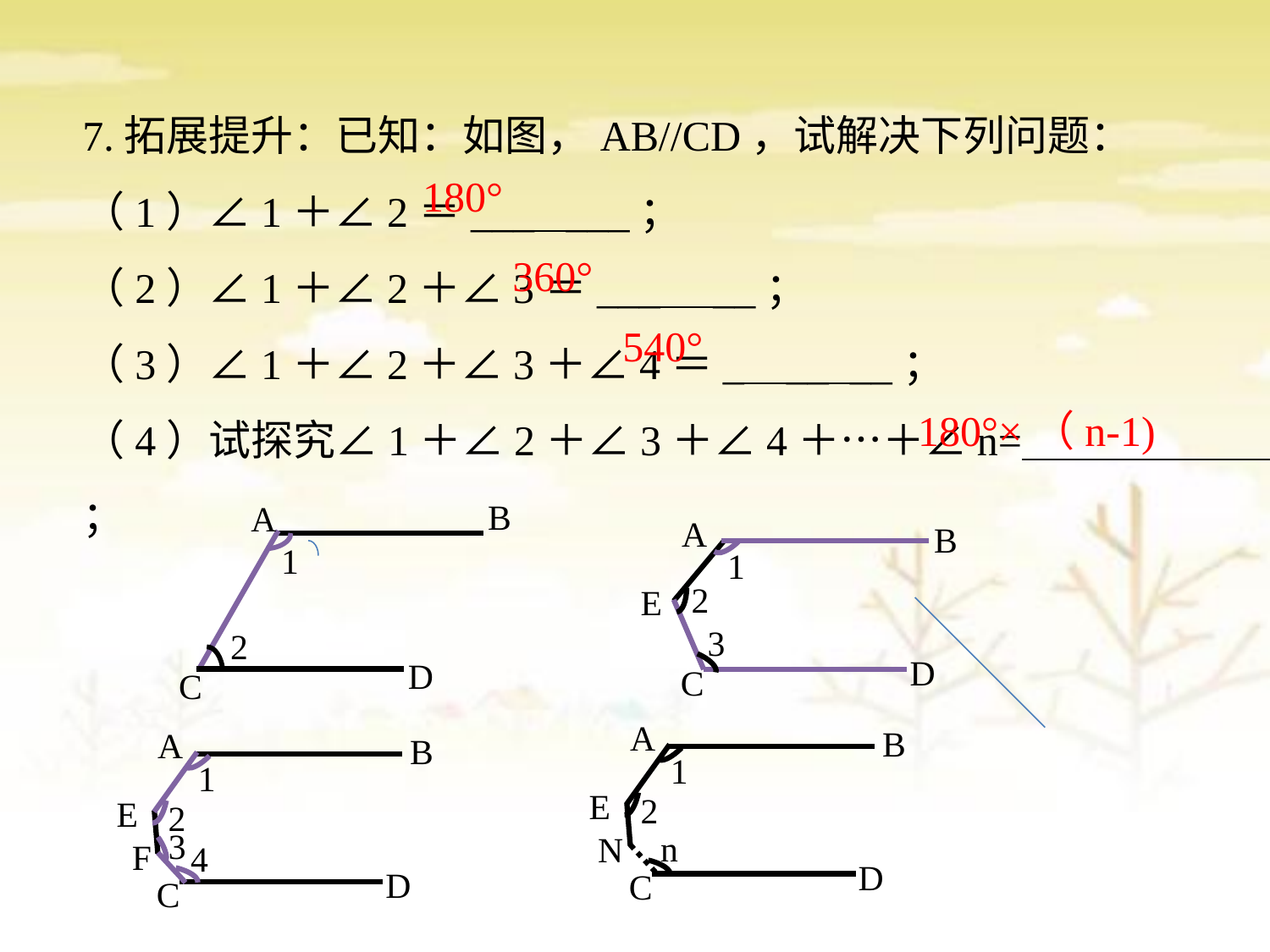

7.拓展提升：已知：如图，AB//CD，试解决下列问题：
（1）∠1＋∠2＝___   ___；
（2）∠1＋∠2＋∠3＝___     __；
（3）∠1＋∠2＋∠3＋∠4＝_    __  __；
（4）试探究∠1＋∠2＋∠3＋∠4＋…＋∠n=                          ；

180°
360°
540°
180°×（n-1)
B
A

1

2

D
C
A
B
E
D
C

1
2

3

A
B

1
E

2
n
N
D
C

A
B

1
E

2
3
F
4

D
C